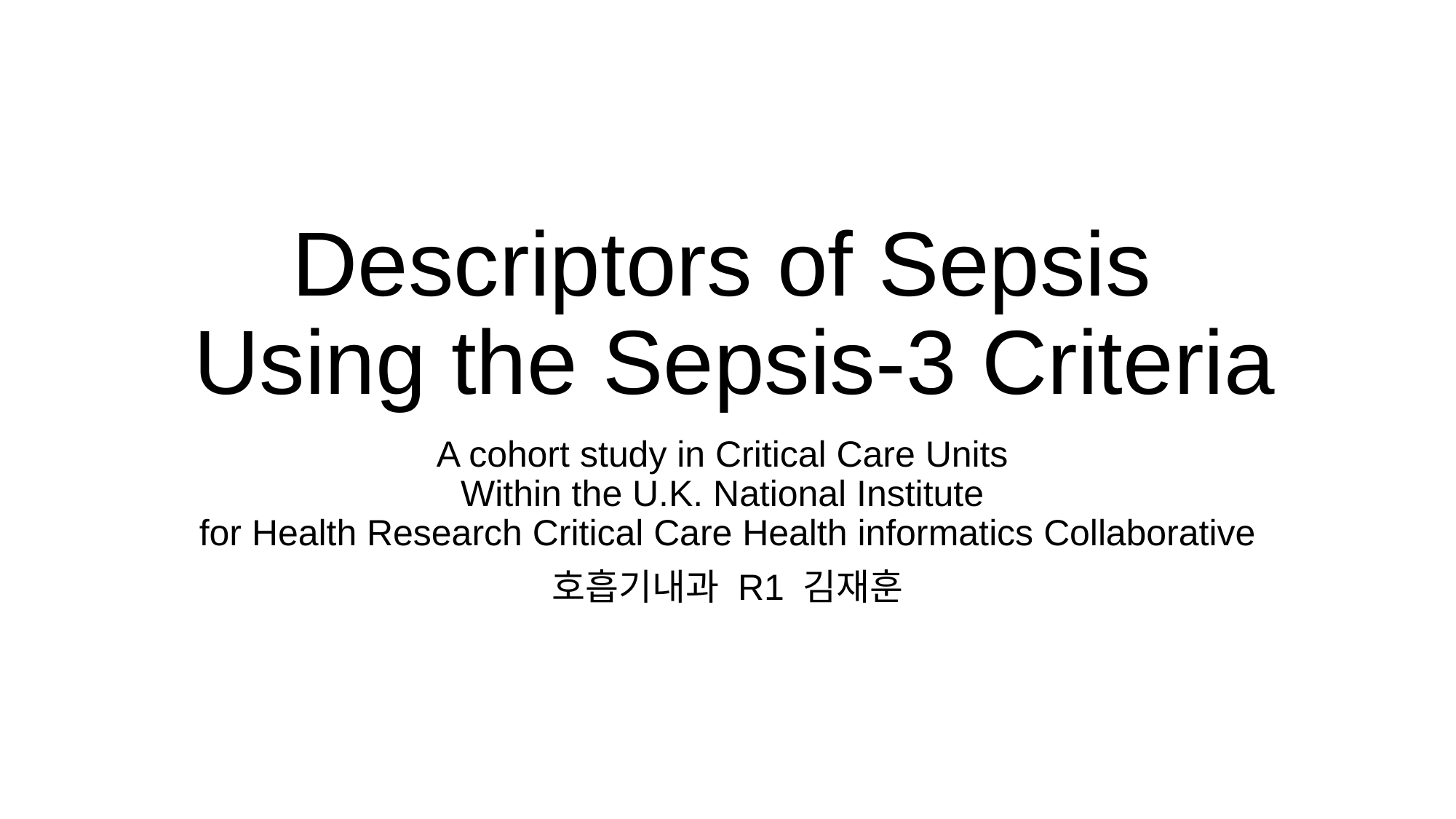

# Descriptors of Sepsis Using the Sepsis-3 Criteria
A cohort study in Critical Care Units
Within the U.K. National Institute
for Health Research Critical Care Health informatics Collaborative
호흡기내과 R1 김재훈